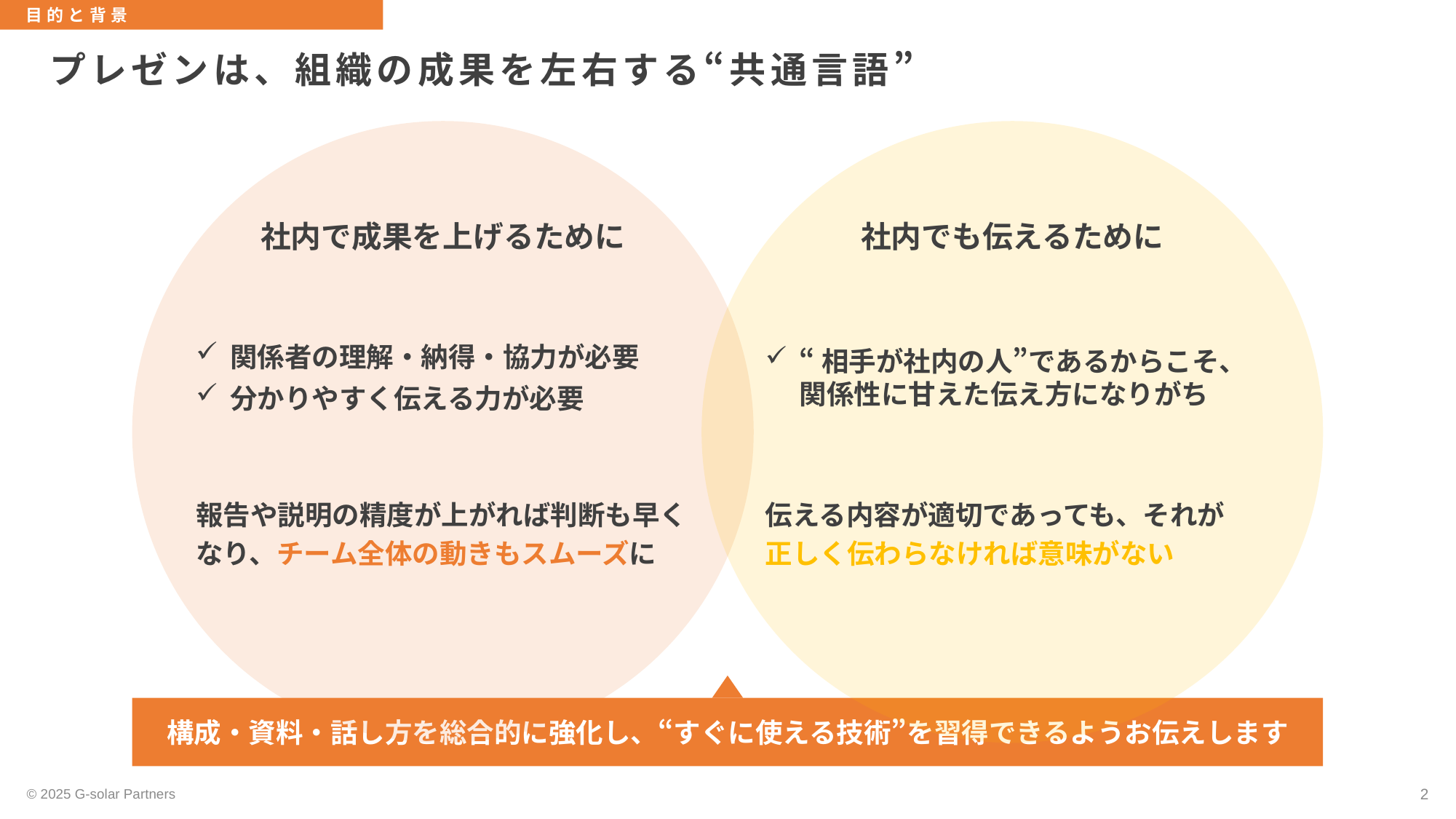

目的と背景
# プレゼンは、組織の成果を左右する“共通言語”
社内で成果を上げるために
社内でも伝えるために
関係者の理解・納得・協力が必要
分かりやすく伝える力が必要
“相手が社内の人”であるからこそ、
関係性に甘えた伝え方になりがち
報告や説明の精度が上がれば判断も早くなり、チーム全体の動きもスムーズに
伝える内容が適切であっても、それが
正しく伝わらなければ意味がない

構成・資料・話し方を総合的に強化し、“すぐに使える技術”を習得できるようお伝えします
2
© 2025 G-solar Partners